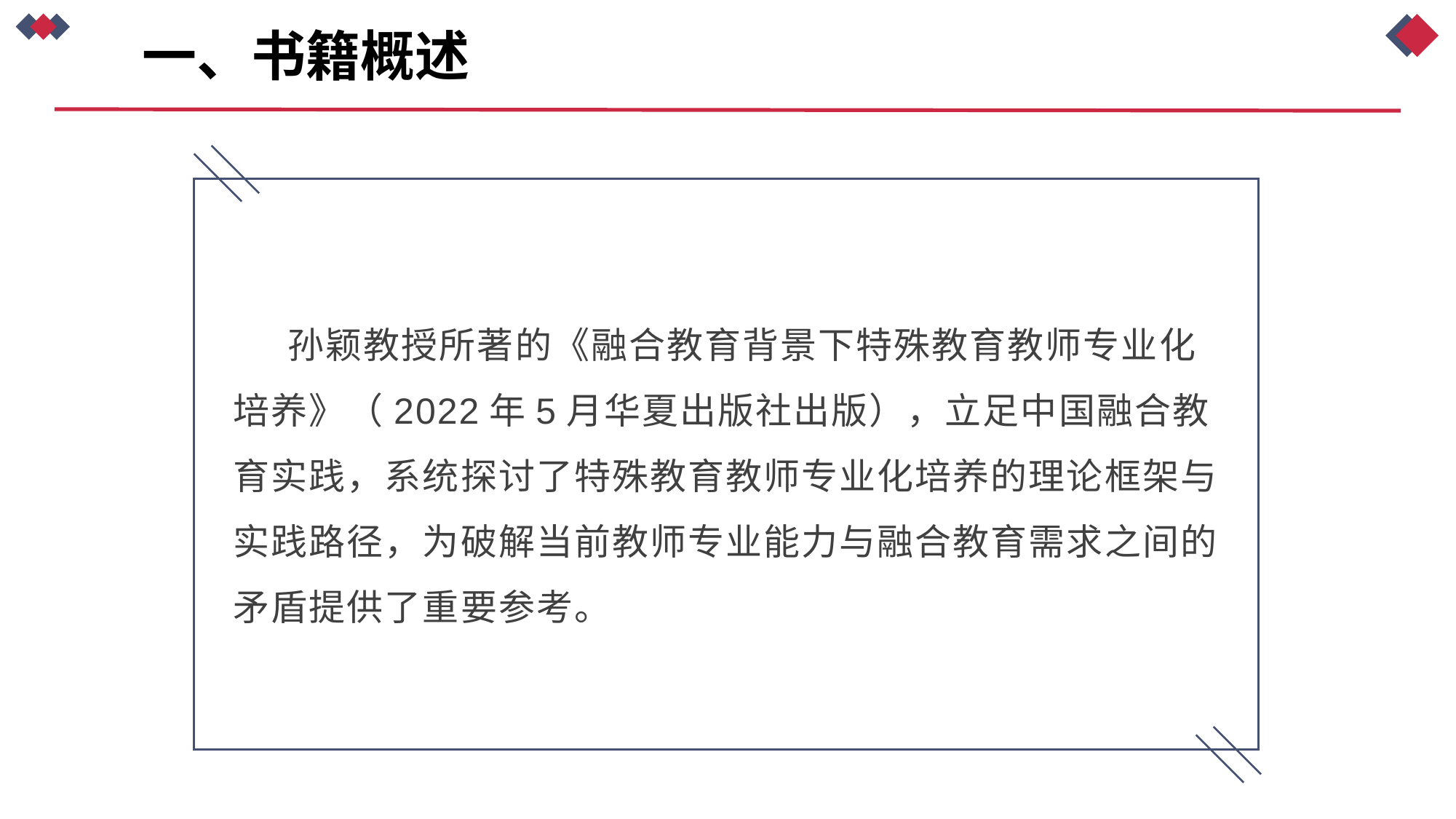

一、书籍概述

孙颖教授所著的《融合教育背景下特殊教育教师专业化培养》（2022年5月华夏出版社出版），立足中国融合教育实践，系统探讨了特殊教育教师专业化培养的理论框架与实践路径，为破解当前教师专业能力与融合教育需求之间的矛盾提供了重要参考。